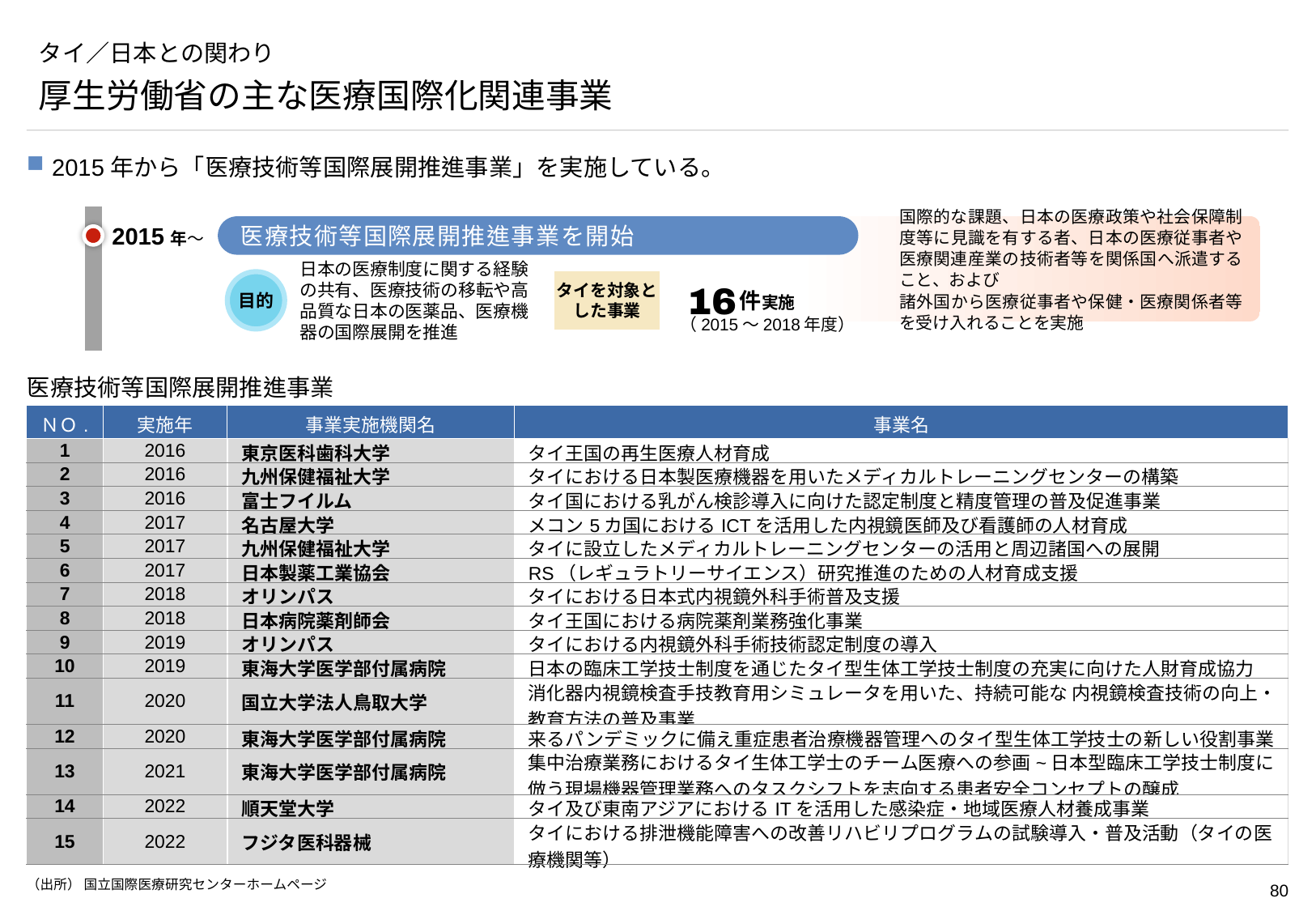

# タイ／日本との関わり
厚生労働省の主な医療国際化関連事業
2015年から「医療技術等国際展開推進事業」を実施している。
2015年～
国際的な課題、日本の医療政策や社会保障制度等に見識を有する者、日本の医療従事者や医療関連産業の技術者等を関係国へ派遣すること、および
諸外国から医療従事者や保健・医療関係者等を受け入れることを実施
医療技術等国際展開推進事業を開始

タイを対象と
した事業
目的
日本の医療制度に関する経験の共有、医療技術の移転や高品質な日本の医薬品、医療機器の国際展開を推進
16
件実施
（2015～2018年度）
医療技術等国際展開推進事業
| ＮＯ. | 実施年 | 事業実施機関名 | 事業名 |
| --- | --- | --- | --- |
| 1 | 2016 | 東京医科歯科大学 | タイ王国の再生医療人材育成 |
| 2 | 2016 | 九州保健福祉大学 | タイにおける日本製医療機器を用いたメディカルトレーニングセンターの構築 |
| 3 | 2016 | 富士フイルム | タイ国における乳がん検診導入に向けた認定制度と精度管理の普及促進事業 |
| 4 | 2017 | 名古屋大学 | メコン5カ国におけるICTを活用した内視鏡医師及び看護師の人材育成 |
| 5 | 2017 | 九州保健福祉大学 | タイに設立したメディカルトレーニングセンターの活用と周辺諸国への展開 |
| 6 | 2017 | 日本製薬工業協会 | RS（レギュラトリーサイエンス）研究推進のための人材育成支援 |
| 7 | 2018 | オリンパス | タイにおける日本式内視鏡外科手術普及支援 |
| 8 | 2018 | 日本病院薬剤師会 | タイ王国における病院薬剤業務強化事業 |
| 9 | 2019 | オリンパス | タイにおける内視鏡外科手術技術認定制度の導入 |
| 10 | 2019 | 東海大学医学部付属病院 | 日本の臨床工学技士制度を通じたタイ型生体工学技士制度の充実に向けた人財育成協力 |
| 11 | 2020 | 国立大学法人鳥取大学 | 消化器内視鏡検査手技教育用シミュレータを用いた、持続可能な 内視鏡検査技術の向上・教育方法の普及事業 |
| 12 | 2020 | 東海大学医学部付属病院 | 来るパンデミックに備え重症患者治療機器管理へのタイ型生体工学技士の新しい役割事業 |
| 13 | 2021 | 東海大学医学部付属病院 | 集中治療業務におけるタイ生体工学士のチーム医療への参画~日本型臨床工学技士制度に倣う現場機器管理業務へのタスクシフトを志向する患者安全コンセプトの醸成 |
| 14 | 2022 | 順天堂大学 | タイ及び東南アジアにおけるITを活用した感染症・地域医療人材養成事業 |
| 15 | 2022 | フジタ医科器械 | タイにおける排泄機能障害への改善リハビリプログラムの試験導入・普及活動（タイの医療機関等） |
（出所） 国立国際医療研究センターホームページ